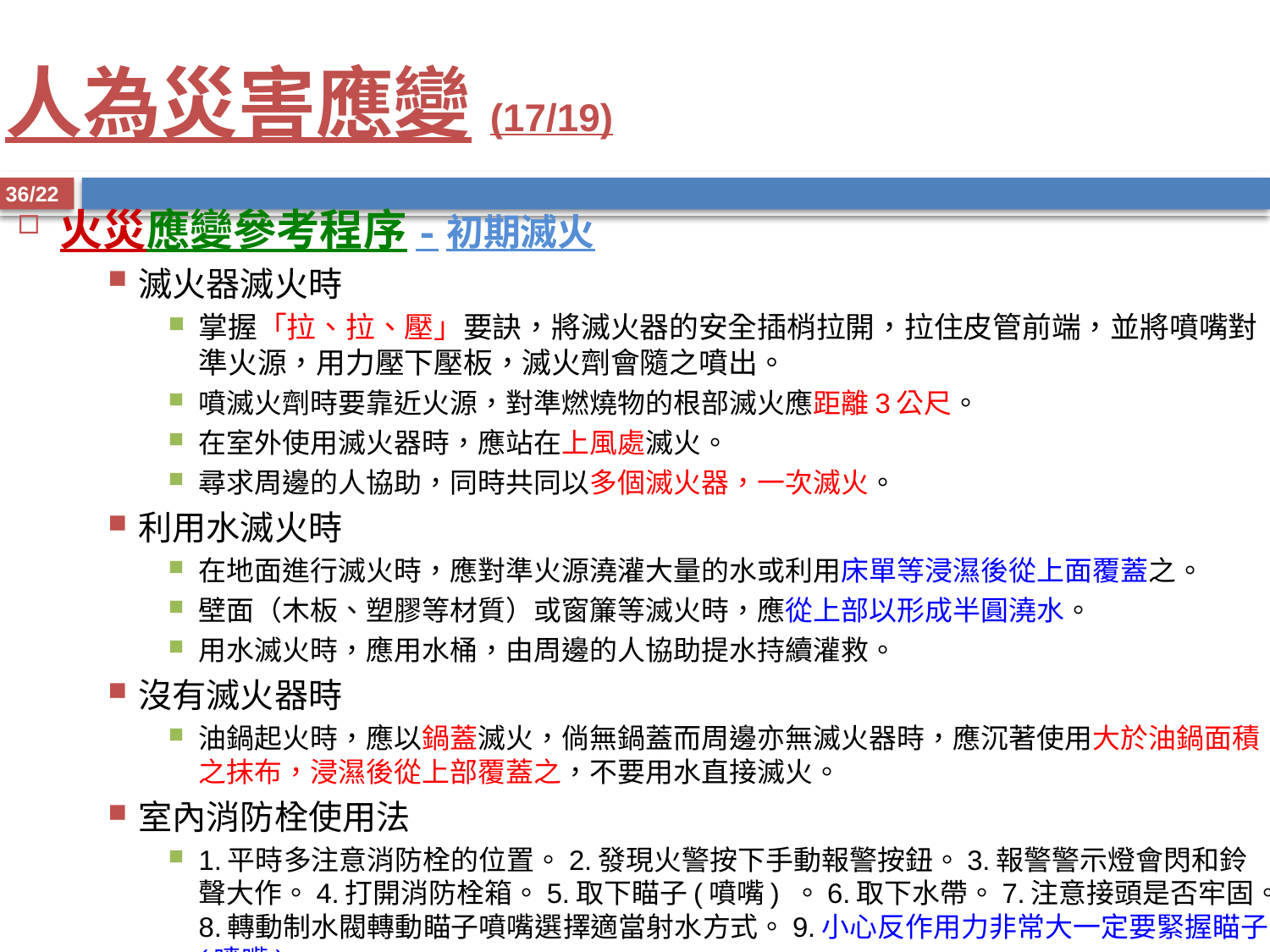

# 人為災害應變(17/19)
36/22
火災應變參考程序-初期滅火
滅火器滅火時
掌握「拉、拉、壓」要訣，將滅火器的安全插梢拉開，拉住皮管前端，並將噴嘴對準火源，用力壓下壓板，滅火劑會隨之噴出。
噴滅火劑時要靠近火源，對準燃燒物的根部滅火應距離3公尺。
在室外使用滅火器時，應站在上風處滅火。
尋求周邊的人協助，同時共同以多個滅火器，一次滅火。
利用水滅火時
在地面進行滅火時，應對準火源澆灌大量的水或利用床單等浸濕後從上面覆蓋之。
壁面（木板、塑膠等材質）或窗簾等滅火時，應從上部以形成半圓澆水。
用水滅火時，應用水桶，由周邊的人協助提水持續灌救。
沒有滅火器時
油鍋起火時，應以鍋蓋滅火，倘無鍋蓋而周邊亦無滅火器時，應沉著使用大於油鍋面積之抹布，浸濕後從上部覆蓋之，不要用水直接滅火。
室內消防栓使用法
1.平時多注意消防栓的位置。2.發現火警按下手動報警按鈕。3.報警警示燈會閃和鈴聲大作。4.打開消防栓箱。5.取下瞄子(噴嘴) 。6.取下水帶。7.注意接頭是否牢固。8.轉動制水閥轉動瞄子噴嘴選擇適當射水方式。9.小心反作用力非常大一定要緊握瞄子(噴嘴)。